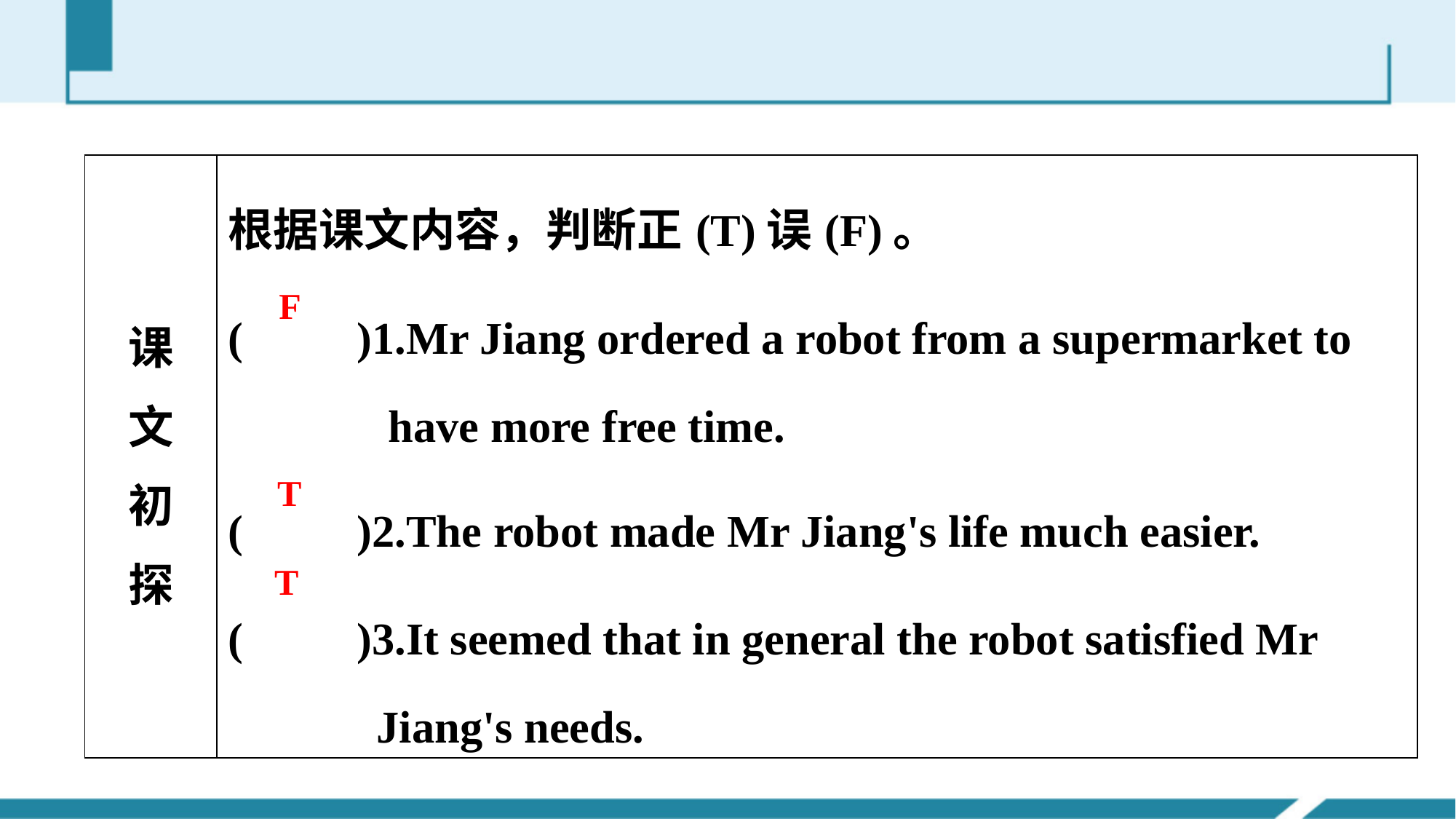

| 课 文 初 探 | 根据课文内容，判断正(T)误(F)。 (　　)1.Mr Jiang ordered a robot from a supermarket to have more free time. (　　)2.The robot made Mr Jiang's life much easier. (　　)3.It seemed that in general the robot satisfied Mr Jiang's needs. |
| --- | --- |
F

T
T